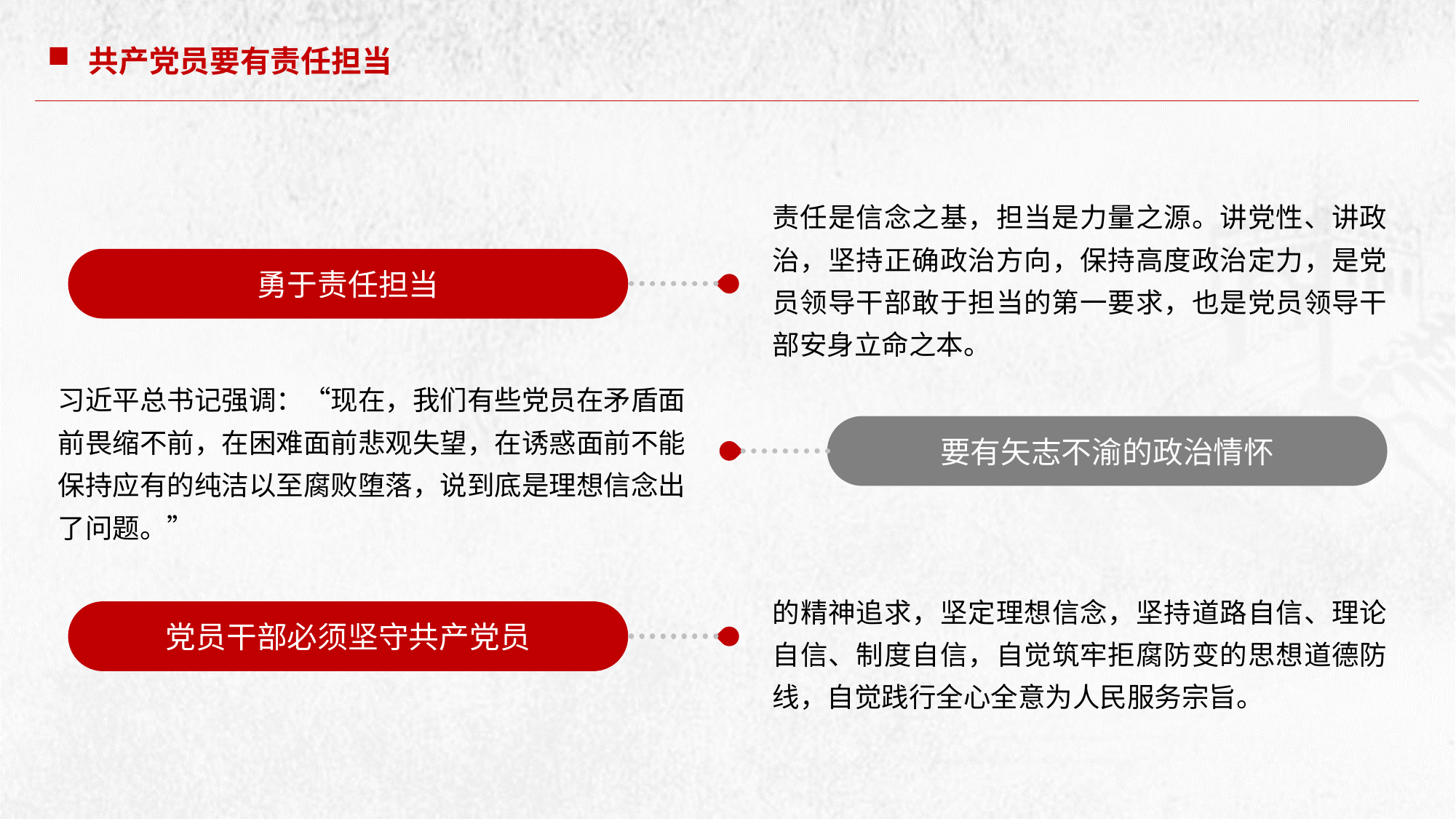

共产党员要有责任担当
责任是信念之基，担当是力量之源。讲党性、讲政治，坚持正确政治方向，保持高度政治定力，是党员领导干部敢于担当的第一要求，也是党员领导干部安身立命之本。
勇于责任担当

习近平总书记强调：“现在，我们有些党员在矛盾面前畏缩不前，在困难面前悲观失望，在诱惑面前不能保持应有的纯洁以至腐败堕落，说到底是理想信念出了问题。”
要有矢志不渝的政治情怀

的精神追求，坚定理想信念，坚持道路自信、理论自信、制度自信，自觉筑牢拒腐防变的思想道德防线，自觉践行全心全意为人民服务宗旨。
党员干部必须坚守共产党员